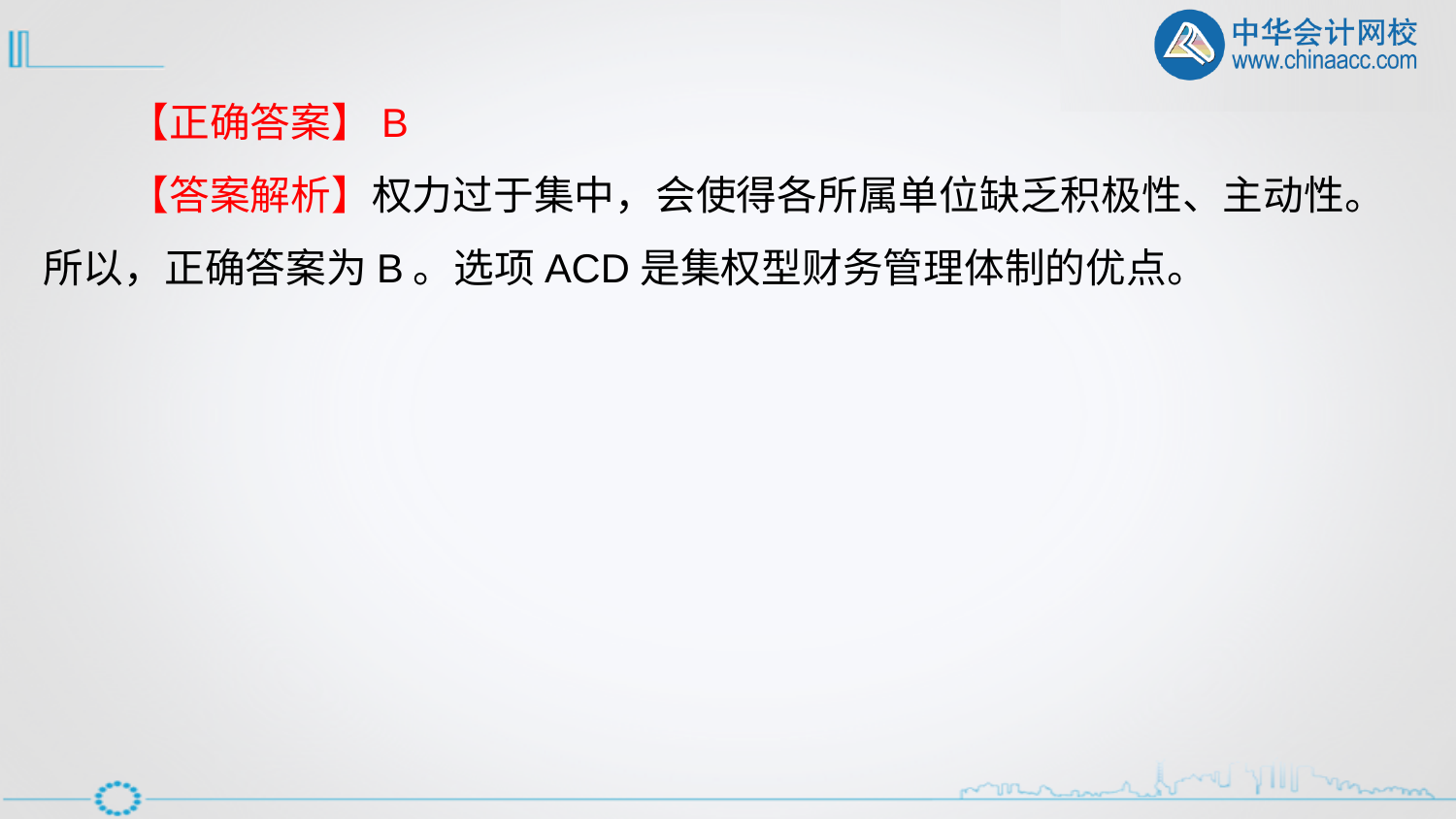

【正确答案】B
【答案解析】权力过于集中，会使得各所属单位缺乏积极性、主动性。所以，正确答案为B。选项ACD是集权型财务管理体制的优点。